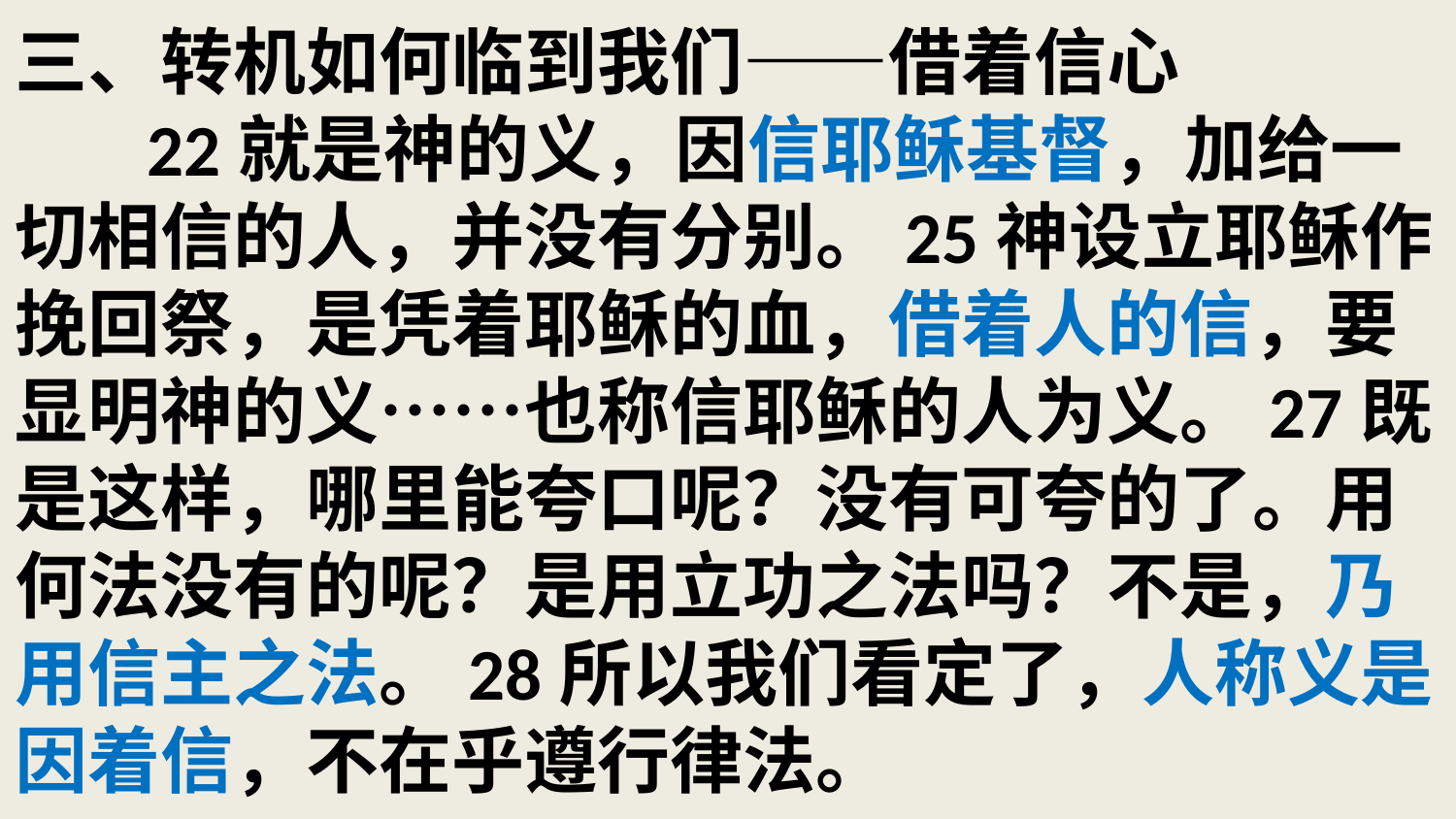

# 三、转机如何临到我们——借着信心 22就是神的义，因信耶稣基督，加给一切相信的人，并没有分别。25神设立耶稣作挽回祭，是凭着耶稣的血，借着人的信，要显明神的义……也称信耶稣的人为义。27既是这样，哪里能夸口呢？没有可夸的了。用何法没有的呢？是用立功之法吗？不是，乃用信主之法。28所以我们看定了，人称义是因着信，不在乎遵行律法。